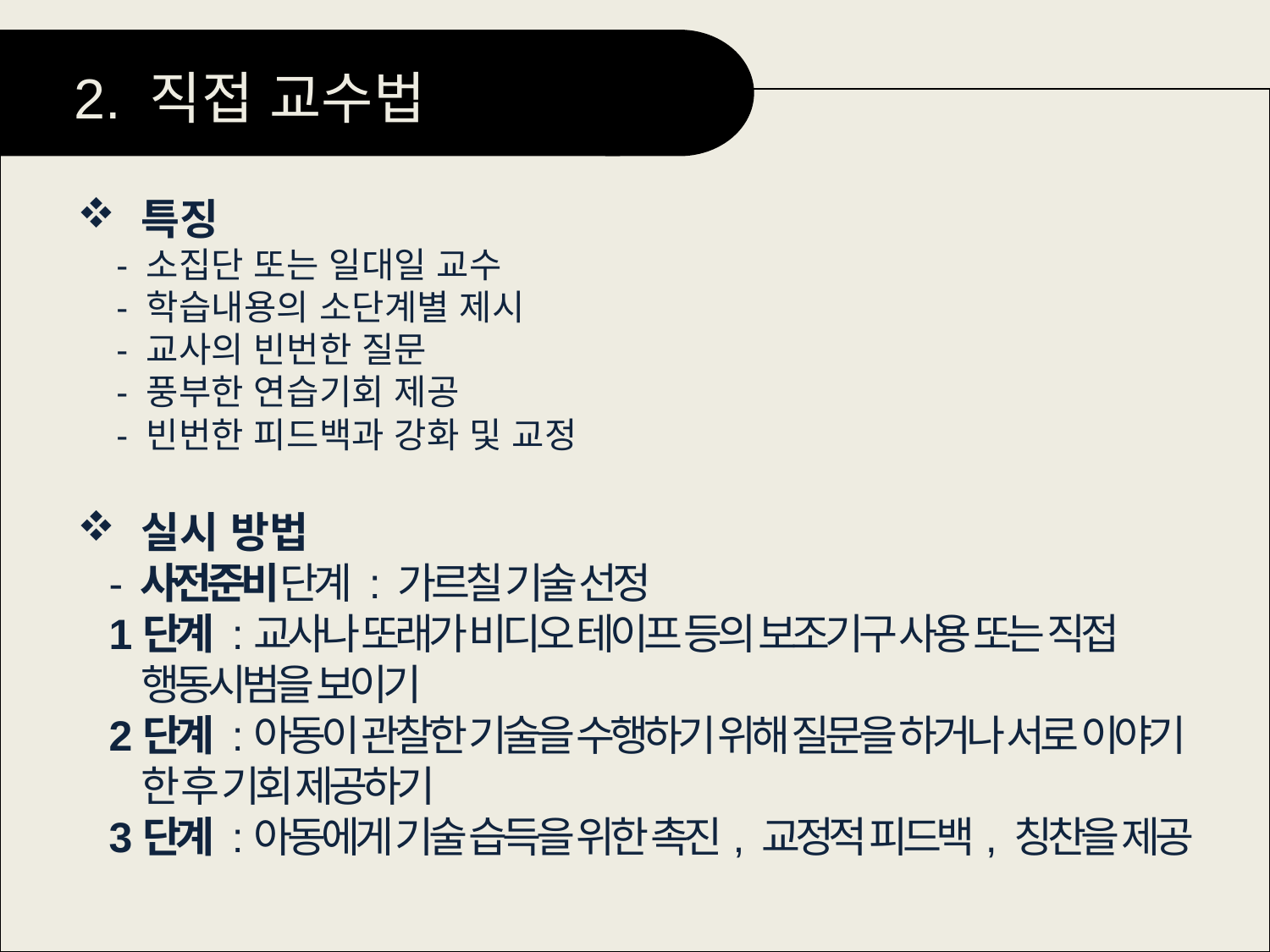

2. 직접 교수법

특징
    - 소집단 또는 일대일 교수
    - 학습내용의 소단계별 제시
    - 교사의 빈번한 질문
    - 풍부한 연습기회 제공
    - 빈번한 피드백과 강화 및 교정

실시 방법
    - 사전준비단계 : 가르칠 기술 선정
    1단계 :교사나 또래가 비디오 테이프 등의 보조기구 사용 또는 직접 행동시범을 보이기
    2단계 :아동이 관찰한 기술을 수행하기 위해 질문을 하거나 서로 이야기 한 후 기회 제공하기
    3단계 :아동에게 기술 습득을 위한 촉진, 교정적 피드백, 칭찬을 제공